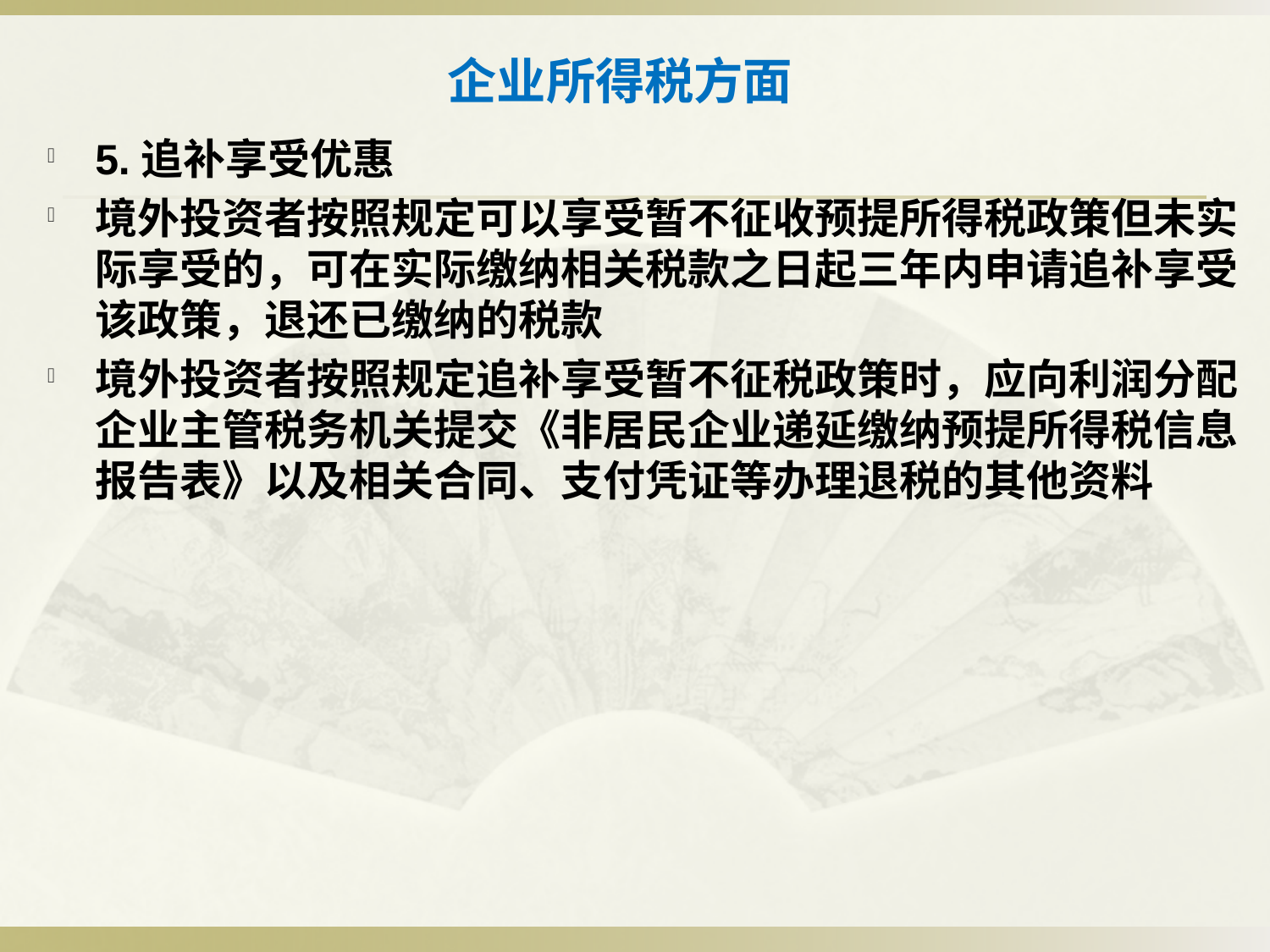

# 企业所得税方面
5.追补享受优惠
境外投资者按照规定可以享受暂不征收预提所得税政策但未实际享受的，可在实际缴纳相关税款之日起三年内申请追补享受该政策，退还已缴纳的税款
境外投资者按照规定追补享受暂不征税政策时，应向利润分配企业主管税务机关提交《非居民企业递延缴纳预提所得税信息报告表》以及相关合同、支付凭证等办理退税的其他资料